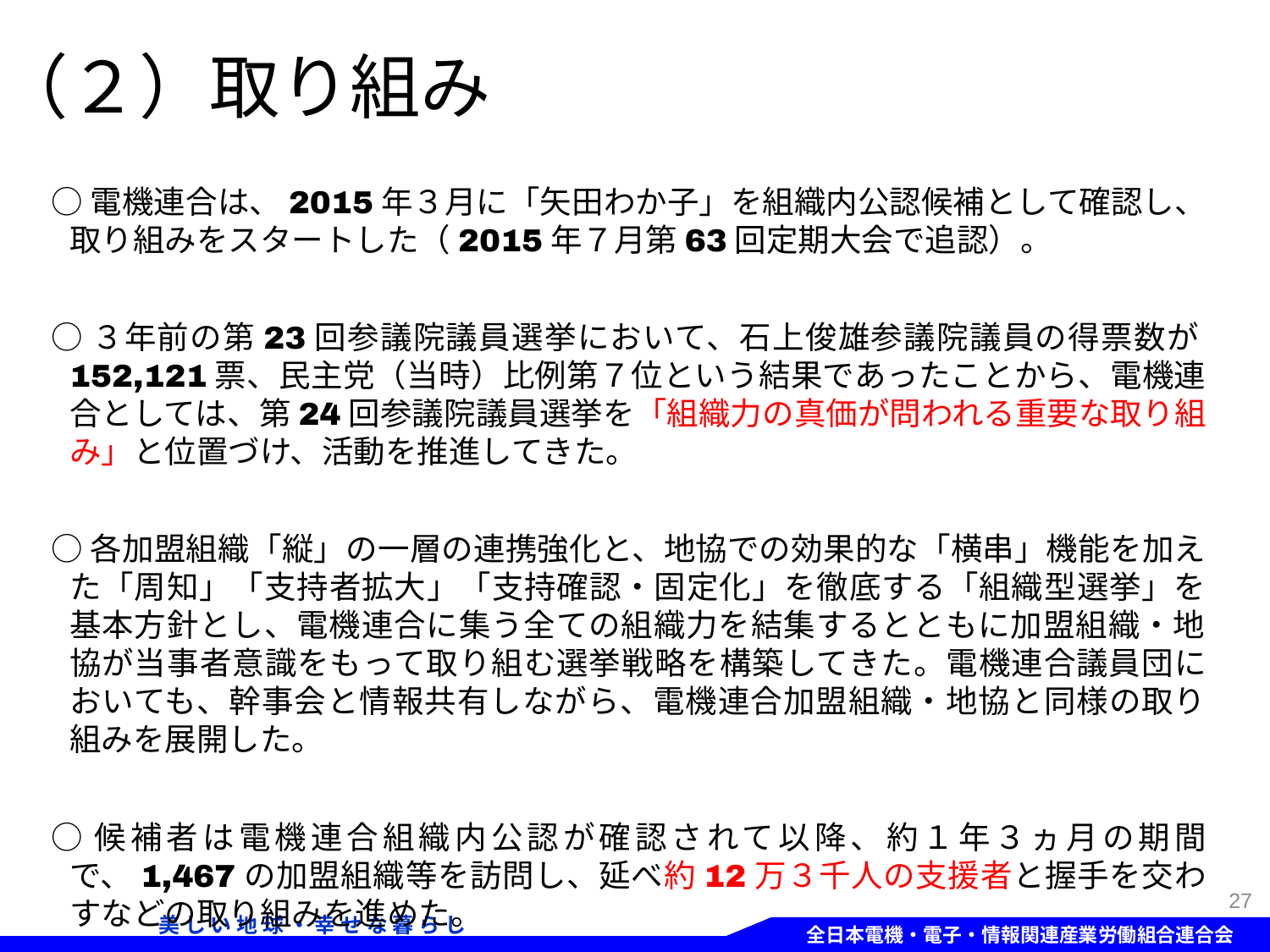

（２）取り組み
○電機連合は、2015年３月に「矢田わか子」を組織内公認候補として確認し、取り組みをスタートした（2015年７月第63回定期大会で追認）。

○３年前の第23回参議院議員選挙において、石上俊雄参議院議員の得票数が152,121票、民主党（当時）比例第７位という結果であったことから、電機連合としては、第24回参議院議員選挙を「組織力の真価が問われる重要な取り組み」と位置づけ、活動を推進してきた。

○各加盟組織「縦」の一層の連携強化と、地協での効果的な「横串」機能を加えた「周知」「支持者拡大」「支持確認・固定化」を徹底する「組織型選挙」を基本方針とし、電機連合に集う全ての組織力を結集するとともに加盟組織・地協が当事者意識をもって取り組む選挙戦略を構築してきた。電機連合議員団においても、幹事会と情報共有しながら、電機連合加盟組織・地協と同様の取り組みを展開した。

○候補者は電機連合組織内公認が確認されて以降、約１年３ヵ月の期間で、1,467の加盟組織等を訪問し、延べ約12万３千人の支援者と握手を交わすなどの取り組みを進めた。
27